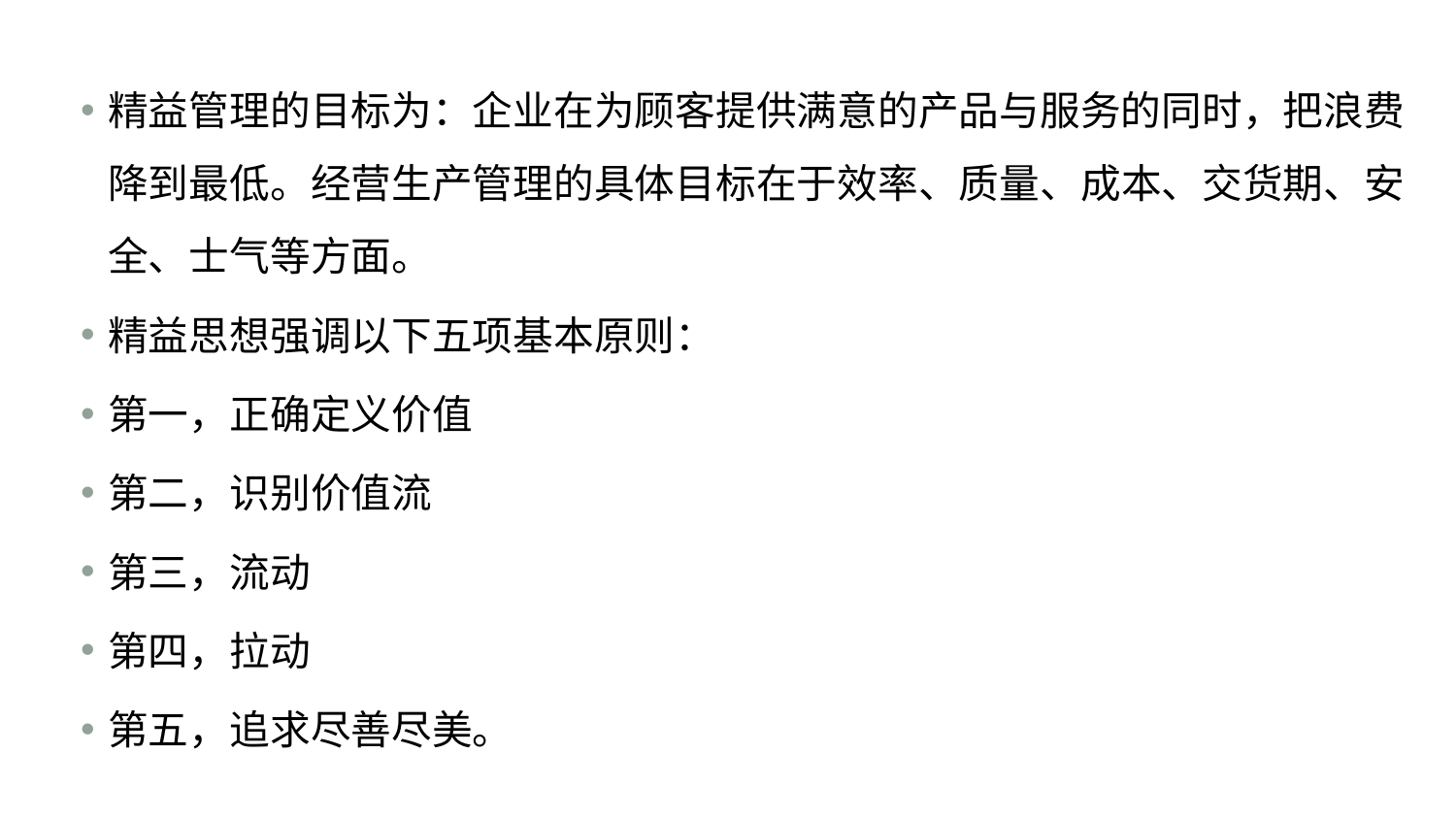

#
精益管理的目标为：企业在为顾客提供满意的产品与服务的同时，把浪费降到最低。经营生产管理的具体目标在于效率、质量、成本、交货期、安全、士气等方面。
精益思想强调以下五项基本原则：
第一，正确定义价值
第二，识别价值流
第三，流动
第四，拉动
第五，追求尽善尽美。